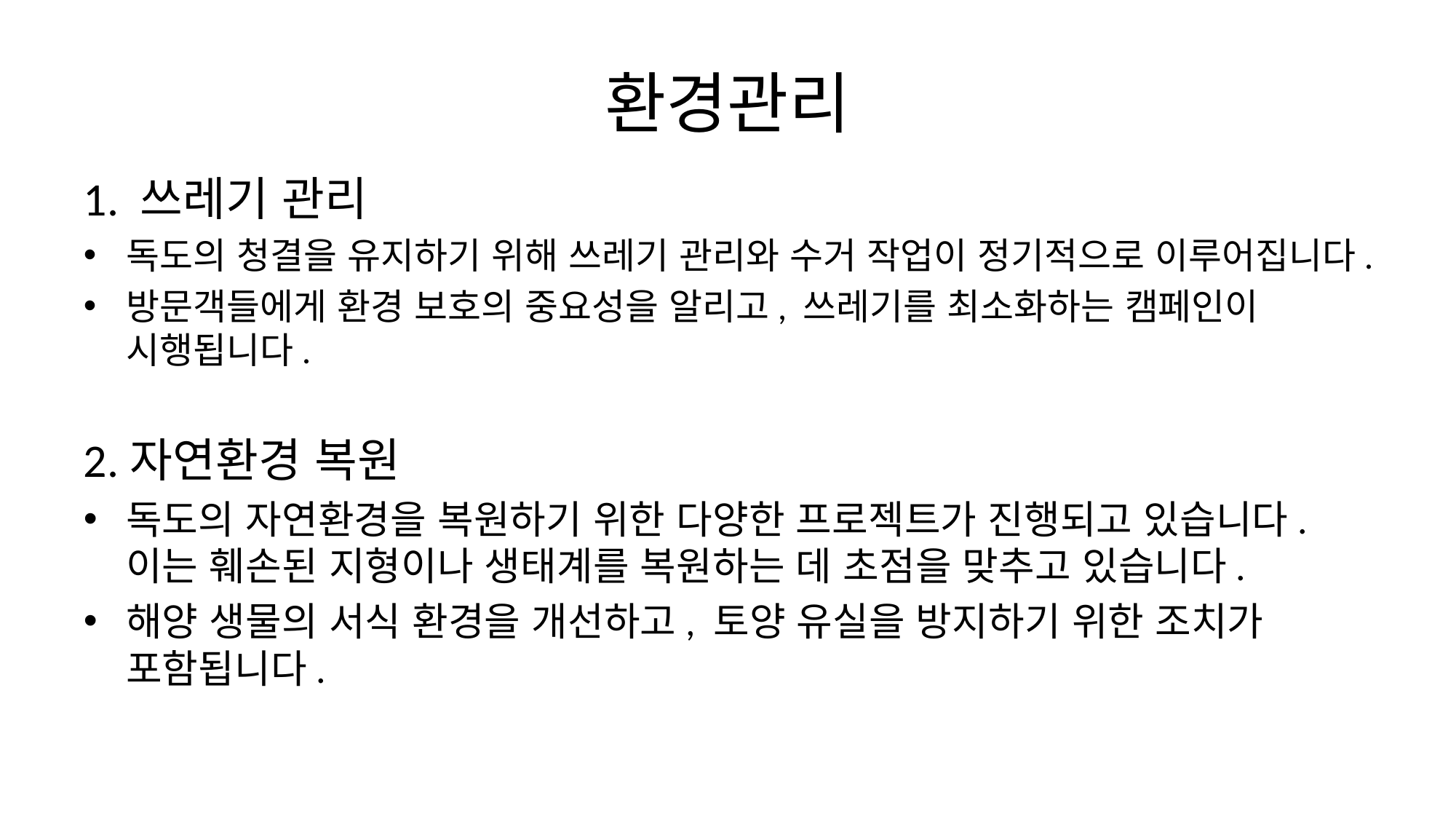

# 환경관리
1. 쓰레기 관리
독도의 청결을 유지하기 위해 쓰레기 관리와 수거 작업이 정기적으로 이루어집니다.
방문객들에게 환경 보호의 중요성을 알리고, 쓰레기를 최소화하는 캠페인이 시행됩니다.

2.자연환경 복원
독도의 자연환경을 복원하기 위한 다양한 프로젝트가 진행되고 있습니다. 이는 훼손된 지형이나 생태계를 복원하는 데 초점을 맞추고 있습니다.
해양 생물의 서식 환경을 개선하고, 토양 유실을 방지하기 위한 조치가 포함됩니다.